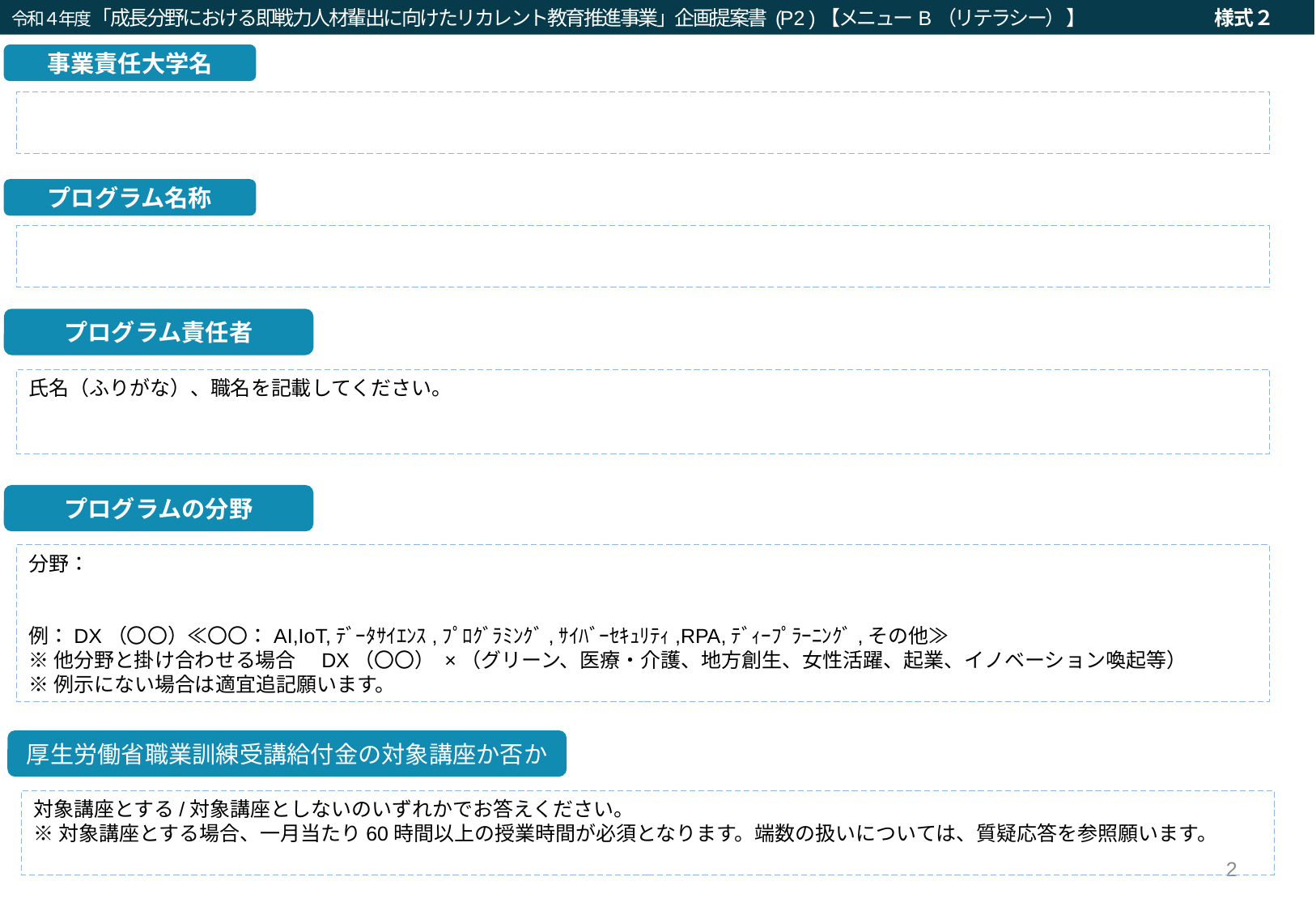

令和４年度「成長分野における即戦力人材輩出に向けたリカレント教育推進事業」企画提案書 (P2 )【メニューB（リテラシー） 】　　　　　　　様式２
令和３年度「DX等成長分野を中心とした就職・転職支援のためのリカレント教育推進事業」事業計画書（Ⅰ：DXリテラシー）(P2)
事業責任大学名

プログラム名称

プログラム責任者
氏名（ふりがな）、職名を記載してください。

プログラムの分野
分野：

例：DX（〇〇）≪〇〇：AI,IoT,ﾃﾞｰﾀｻｲｴﾝｽ,ﾌﾟﾛｸﾞﾗﾐﾝｸﾞ,ｻｲﾊﾞｰｾｷｭﾘﾃｨ,RPA,ﾃﾞｨｰﾌﾟﾗｰﾆﾝｸﾞ,その他≫
※他分野と掛け合わせる場合　DX（〇〇） ×（グリーン、医療・介護、地方創生、女性活躍、起業、イノベーション喚起等）
※例示にない場合は適宜追記願います。
厚生労働省職業訓練受講給付金の対象講座か否か
対象講座とする/対象講座としないのいずれかでお答えください。
※対象講座とする場合、一月当たり60時間以上の授業時間が必須となります。端数の扱いについては、質疑応答を参照願います。

2